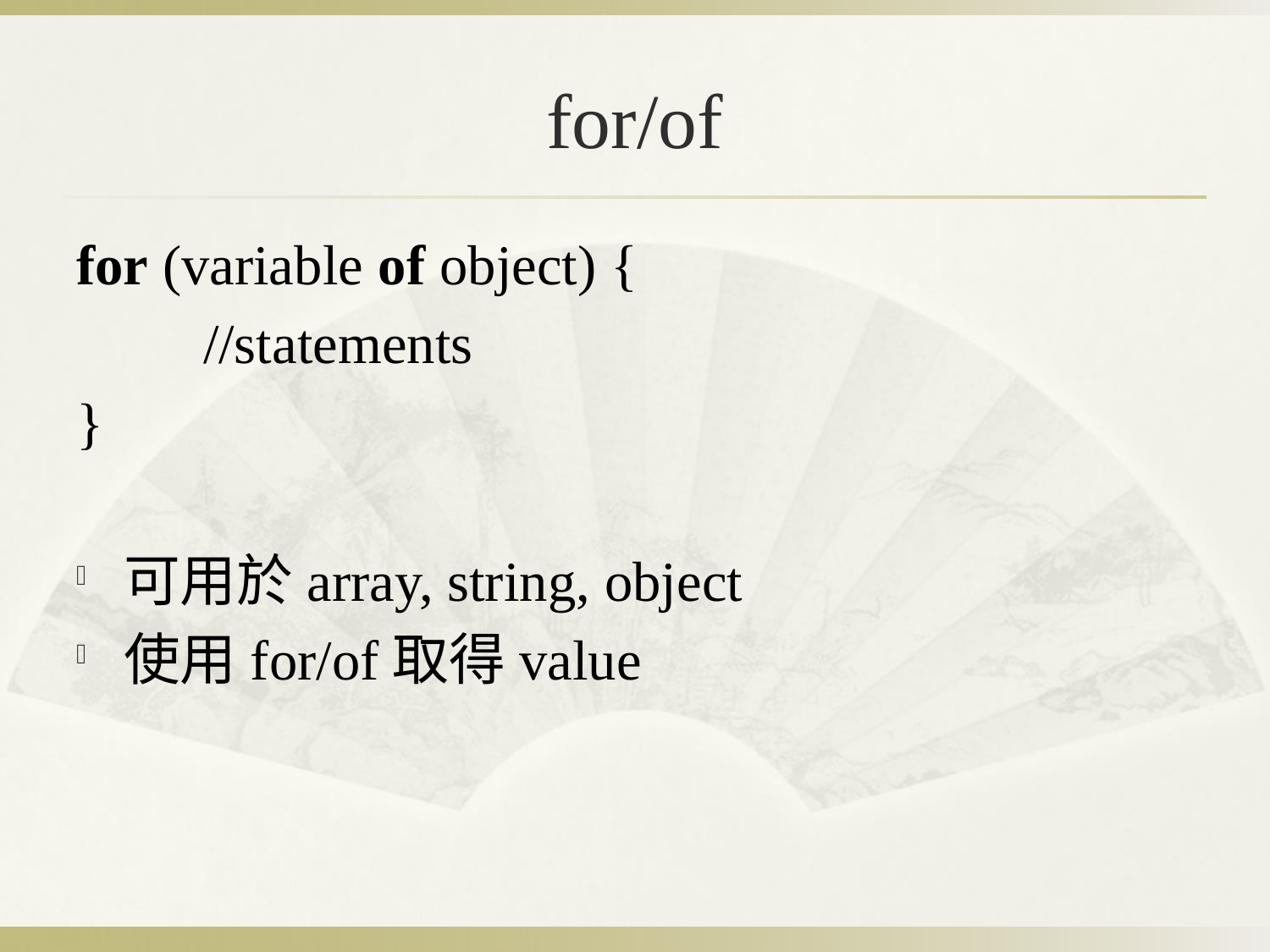

# for/of
for (variable of object) {
	//statements
}

可用於array, string, object
使用for/of取得value